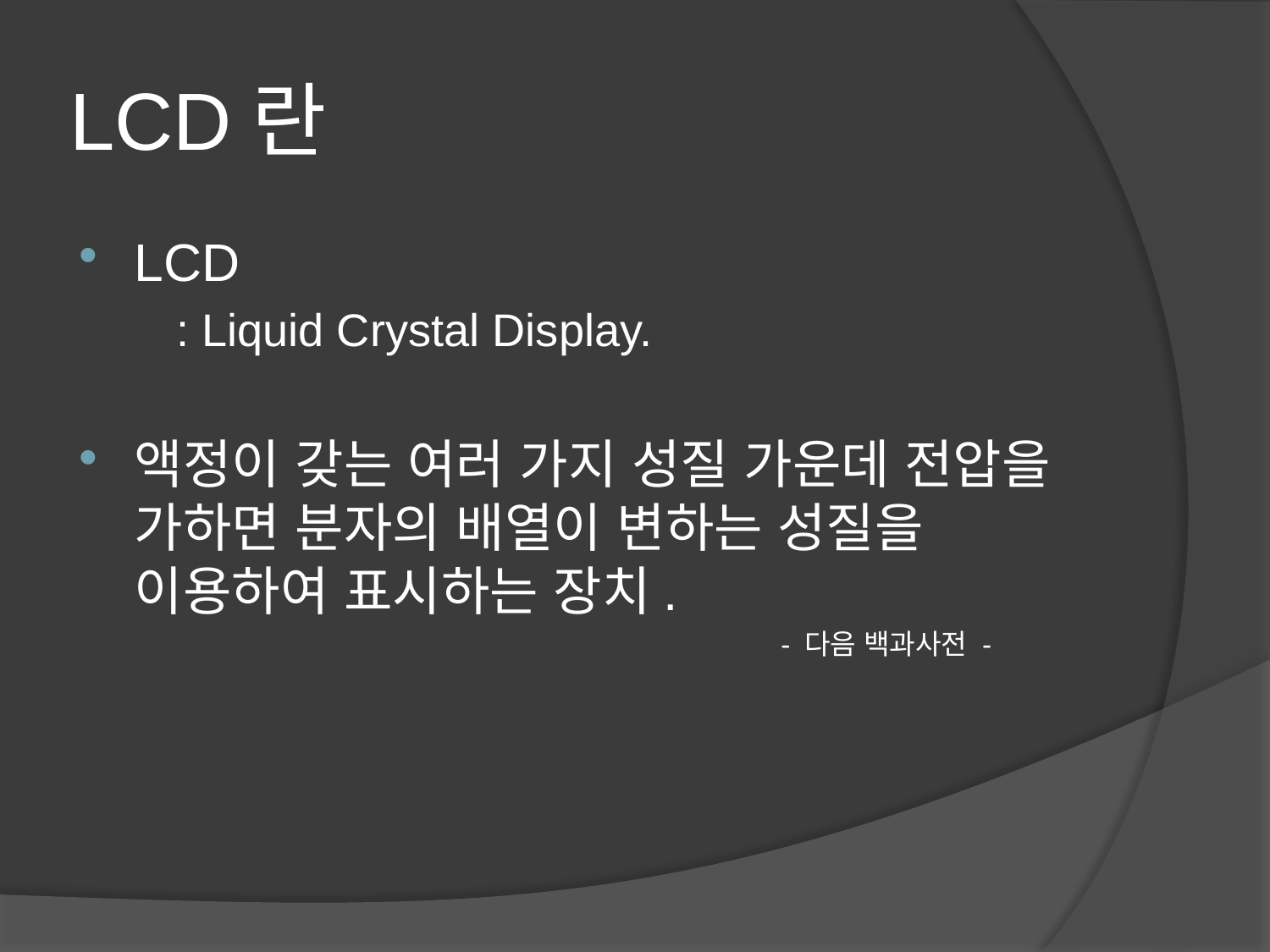

# LCD란
LCD
	: Liquid Crystal Display.

액정이 갖는 여러 가지 성질 가운데 전압을 가하면 분자의 배열이 변하는 성질을 이용하여 표시하는 장치.
	 			- 다음 백과사전 -